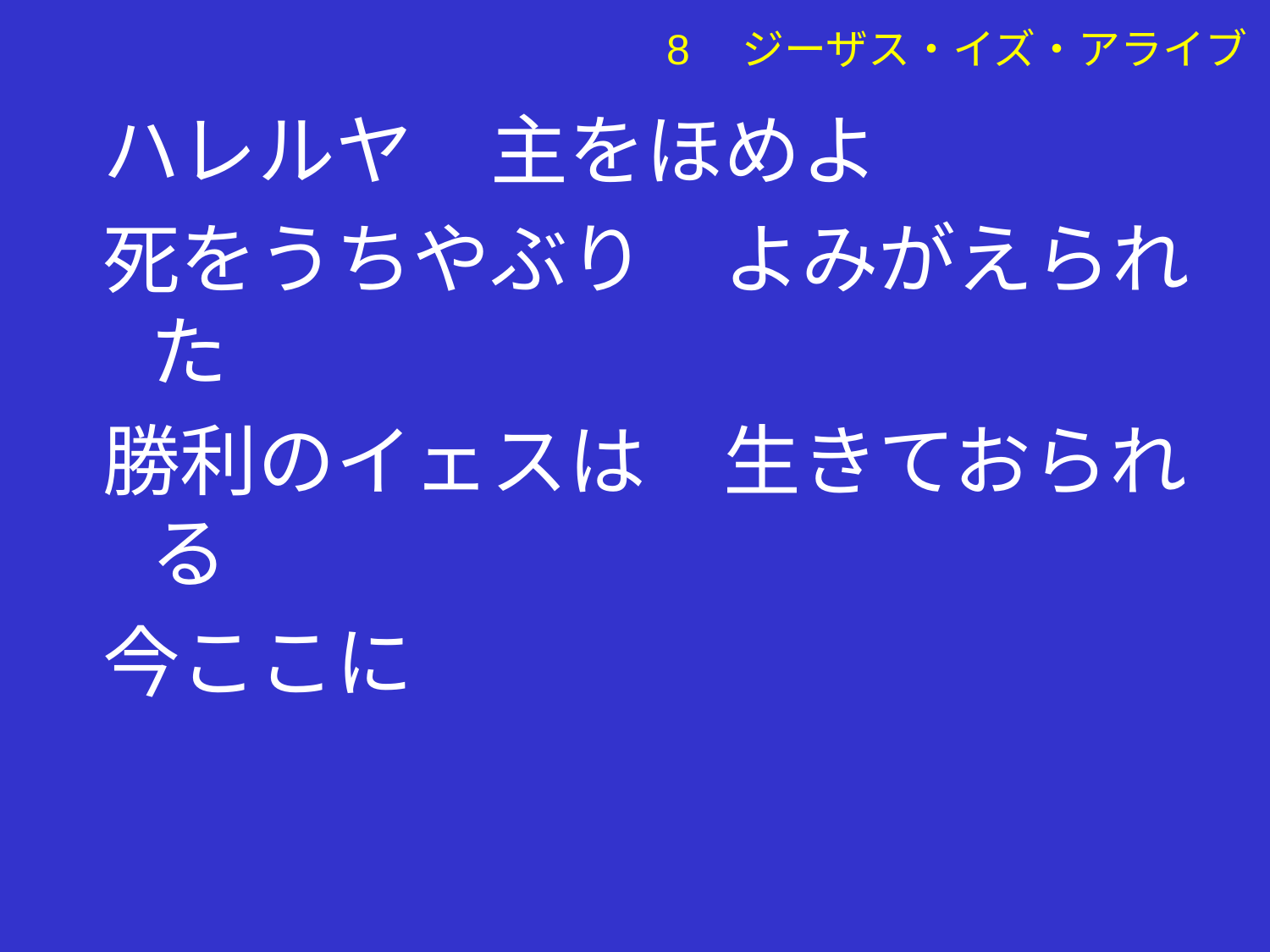

ハレルヤ　主をほめよ
死をうちやぶり　よみがえられた
勝利のイェスは　生きておられる
今ここに
# 8　ジーザス・イズ・アライブ